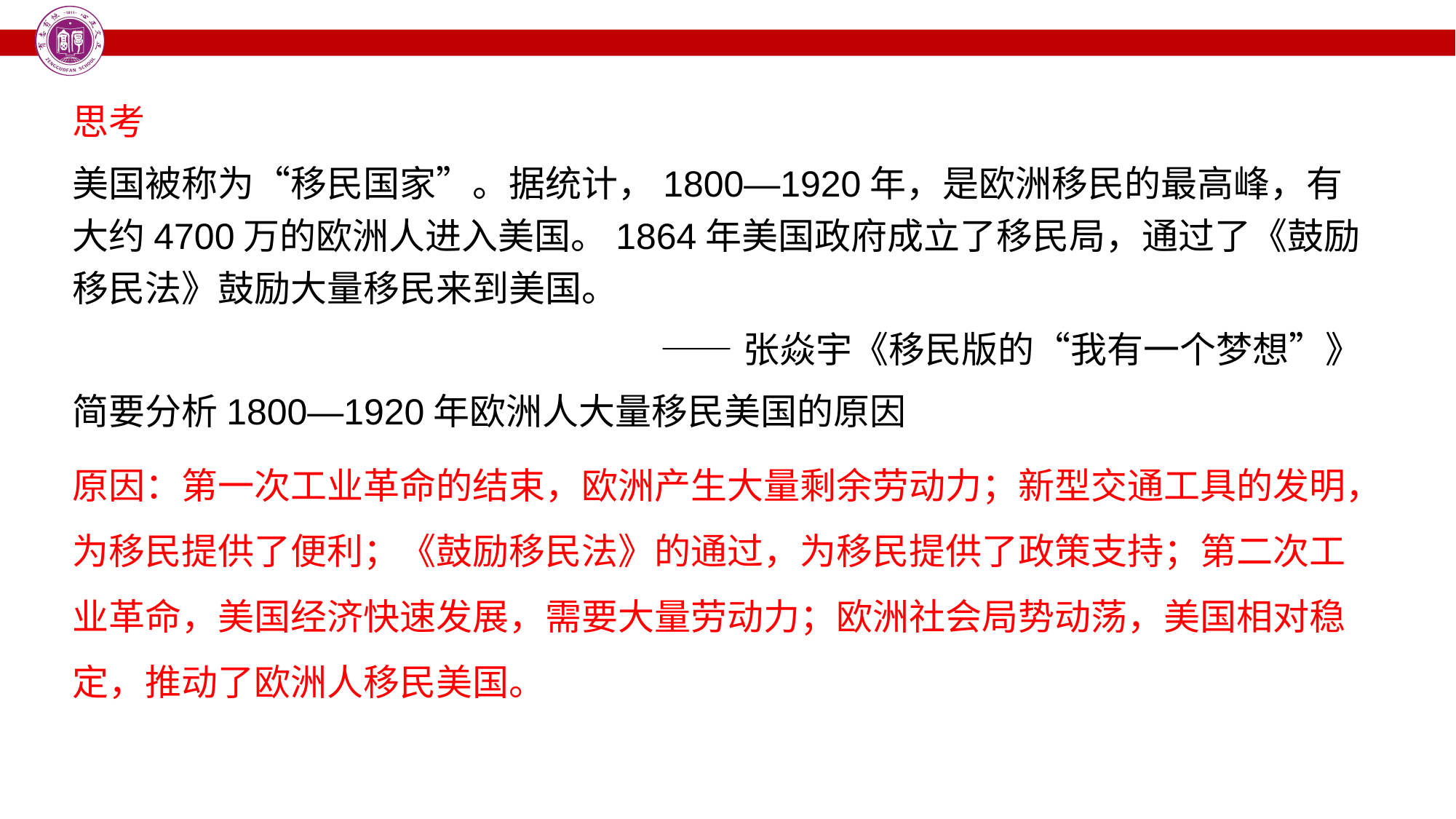

思考
美国被称为“移民国家”。据统计，1800—1920年，是欧洲移民的最高峰，有大约4700万的欧洲人进入美国。1864年美国政府成立了移民局，通过了《鼓励移民法》鼓励大量移民来到美国。
                                   ——张焱宇《移民版的“我有一个梦想”》
简要分析1800—1920年欧洲人大量移民美国的原因
原因：第一次工业革命的结束，欧洲产生大量剩余劳动力；新型交通工具的发明，为移民提供了便利；《鼓励移民法》的通过，为移民提供了政策支持；第二次工业革命，美国经济快速发展，需要大量劳动力；欧洲社会局势动荡，美国相对稳定，推动了欧洲人移民美国。